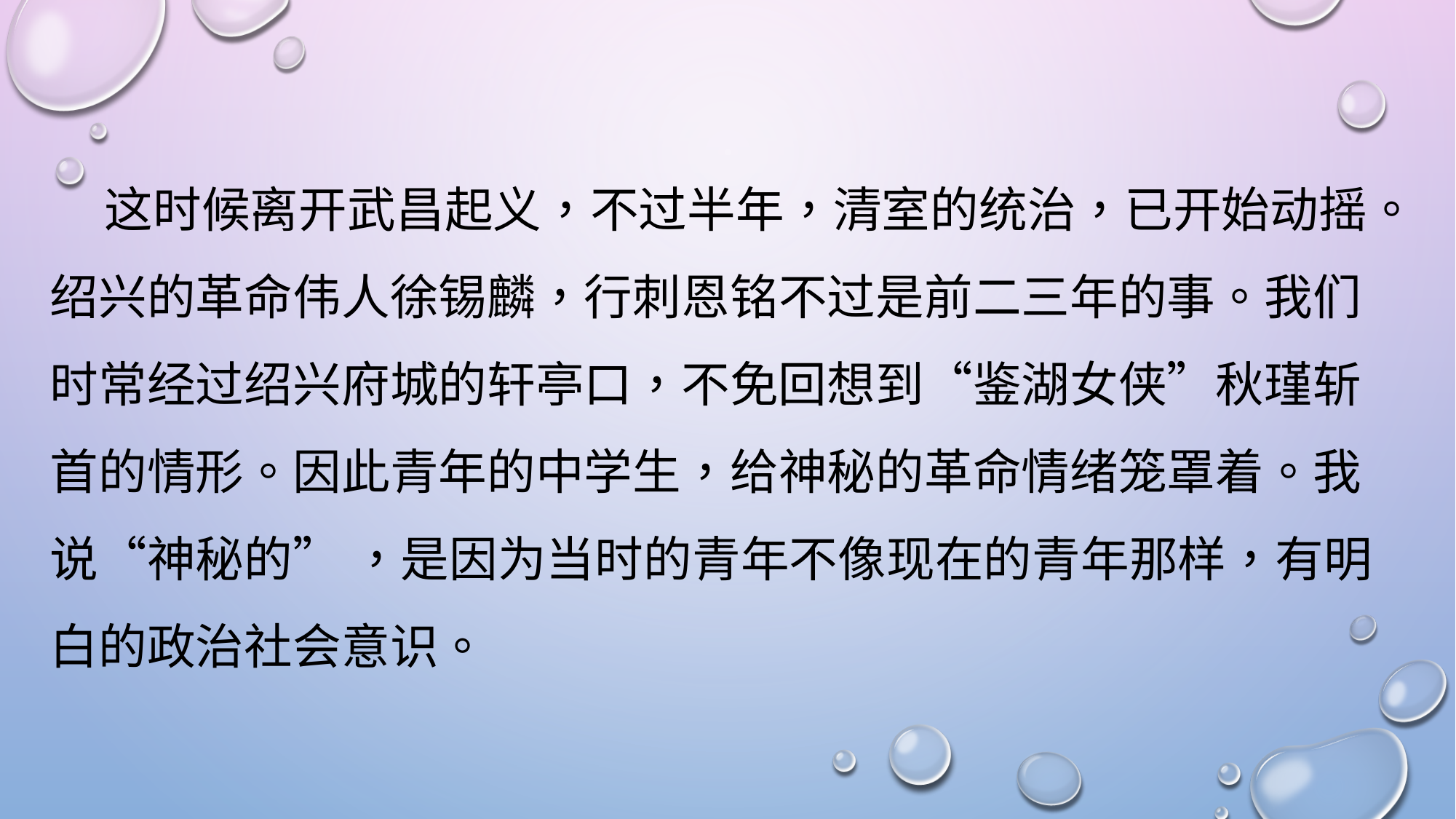

这时候离开武昌起义，不过半年，清室的统治，已开始动摇。绍兴的革命伟人徐锡麟，行刺恩铭不过是前二三年的事。我们时常经过绍兴府城的轩亭口，不免回想到“鉴湖女侠”秋瑾斩首的情形。因此青年的中学生，给神秘的革命情绪笼罩着。我说“神秘的” ，是因为当时的青年不像现在的青年那样，有明白的政治社会意识。